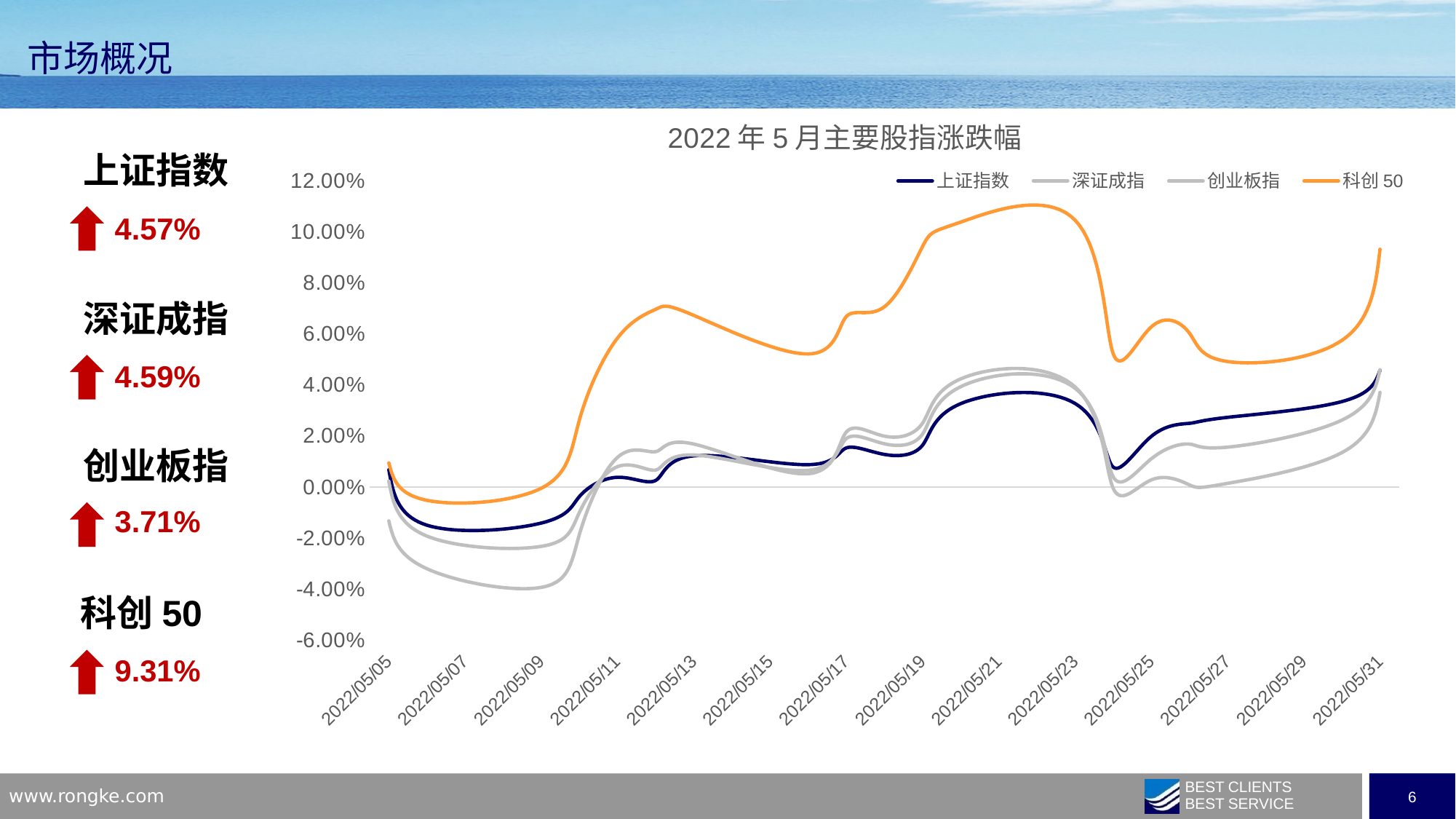

市场概况

### Chart: 2022年5月主要股指涨跌幅

| Category | 上证指数 | 深证成指 | 创业板指 | 科创50 |
|---|---|---|---|---|
| 44686 | 0.00679221403539354 | 0.002263534587006122 | -0.01325204159995741 | 0.009476843602940432 |
| 44687 | -0.014933038456974135 | -0.019194950044301384 | -0.03198094808543006 | -0.005198221867098618 |
| 44690 | -0.014086190030109025 | -0.023210225622791625 | -0.039266287416396706 | -0.00044998114344618756 |
| 44691 | -0.0036816443273363086 | -0.009861982313682849 | -0.018451691297237005 | 0.026384816441056724 |
| 44692 | 0.0038201711917682513 | 0.007988351571596164 | 0.01164855720037239 | 0.05839112420113035 |
| 44693 | 0.0026030316937388776 | 0.006662843631627613 | 0.013856188746072418 | 0.06958976331963185 |
| 44694 | 0.012215732766089893 | 0.01255332869394965 | 0.01682681963161281 | 0.06720471544763518 |
| 44697 | 0.008758074662337023 | 0.006527153500597294 | 0.005214525920633317 | 0.0521092311805047 |
| 44698 | 0.015304609449416029 | 0.018937968995744292 | 0.021539089756232643 | 0.06674681581855801 |
| 44699 | 0.012771120145094628 | 0.01693424630456275 | 0.01993840812336667 | 0.07057608988980424 |
| 44700 | 0.01637721629855715 | 0.02074365940341738 | 0.02500481860278203 | 0.09416673670127285 |
| 44701 | 0.032656009932714225 | 0.039295417358209406 | 0.04234838217837056 | 0.10370682260945152 |
| 44704 | 0.032751183566178454 | 0.038698870736010305 | 0.03923230925986676 | 0.10451852017651264 |
| 44705 | 0.007832068027225247 | 0.004035953466060782 | -0.00045801520134447493 | 0.05225904892863942 |
| 44706 | 0.019822928470385248 | 0.011046338039111925 | 0.0027856914015860212 | 0.06268537174861688 |
| 44707 | 0.024956988081373144 | 0.016820422654025835 | 0.0008610530555115403 | 0.06029198307175587 |
| 44708 | 0.027297439002233803 | 0.015619689751297683 | 0.0014421743950443489 | 0.04914539479880076 |
| 44711 | 0.03347430626954018 | 0.026207748096112482 | 0.013473718887672348 | 0.05742369641666367 |
| 44712 | 0.04573739612290195 | 0.04592736664706476 | 0.037060294411239925 | 0.09308422692563845 |
上证指数
4.57%

深证成指
4.59%

创业板指
3.71%

科创50
9.31%